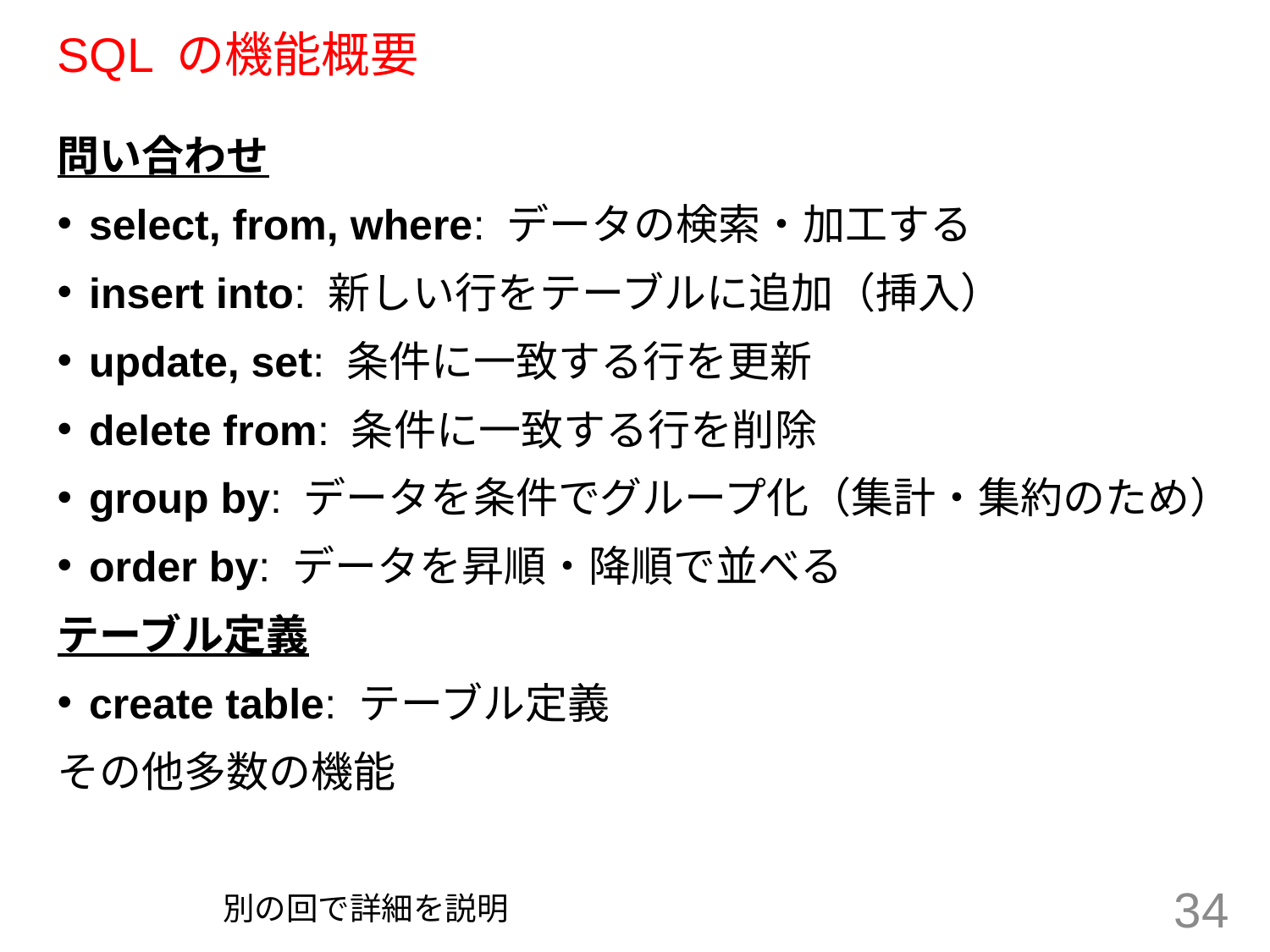

# SQL の機能概要
問い合わせ
select, from, where: データの検索・加工する
insert into: 新しい行をテーブルに追加（挿入）
update, set: 条件に一致する行を更新
delete from: 条件に一致する行を削除
group by: データを条件でグループ化（集計・集約のため）
order by: データを昇順・降順で並べる
テーブル定義
create table: テーブル定義
その他多数の機能

別の回で詳細を説明
34